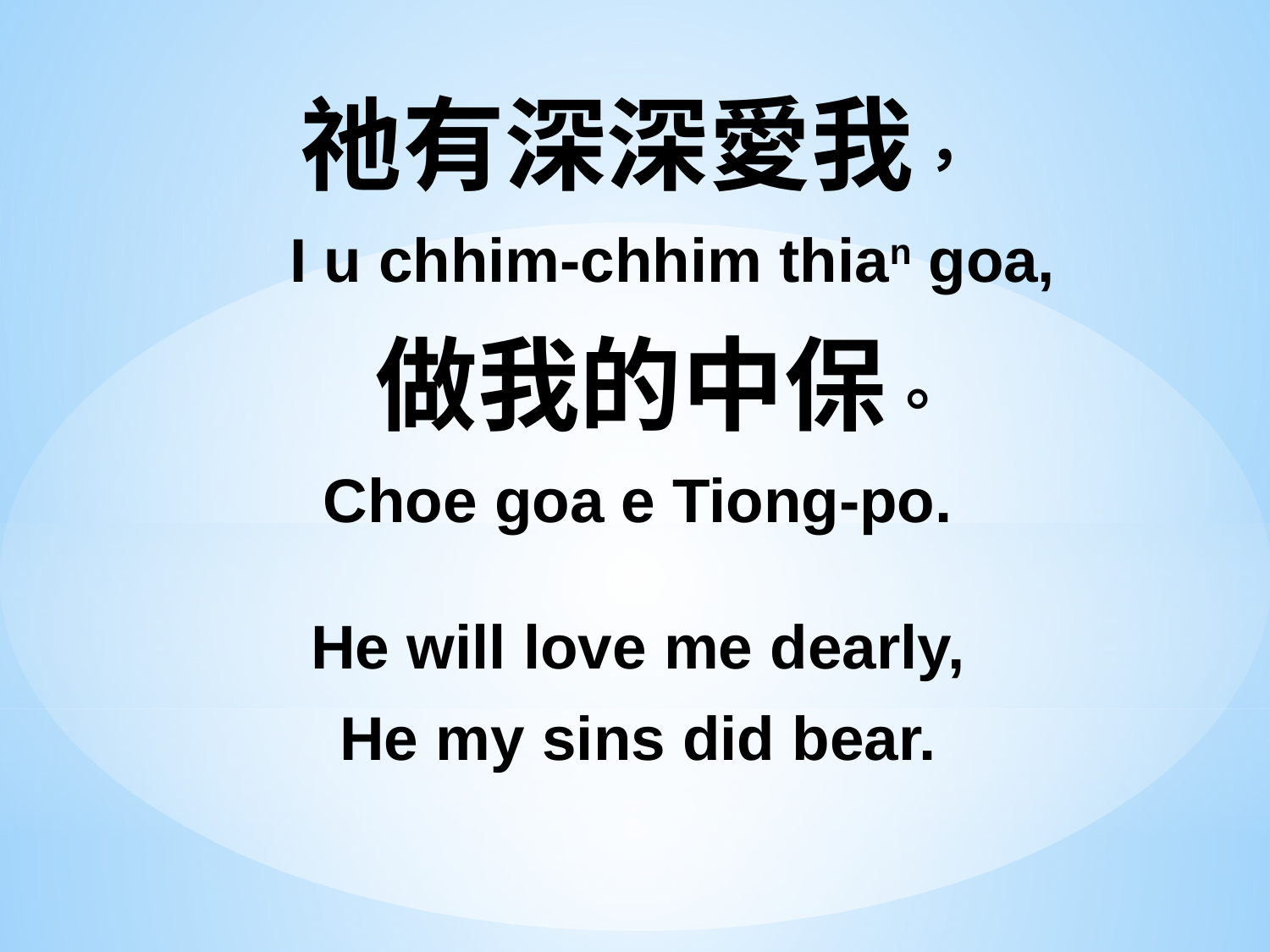

祂有深深愛我，
    I u chhim-chhim thian goa,
 做我的中保。
Choe goa e Tiong-po.

He will love me dearly,
He my sins did bear.